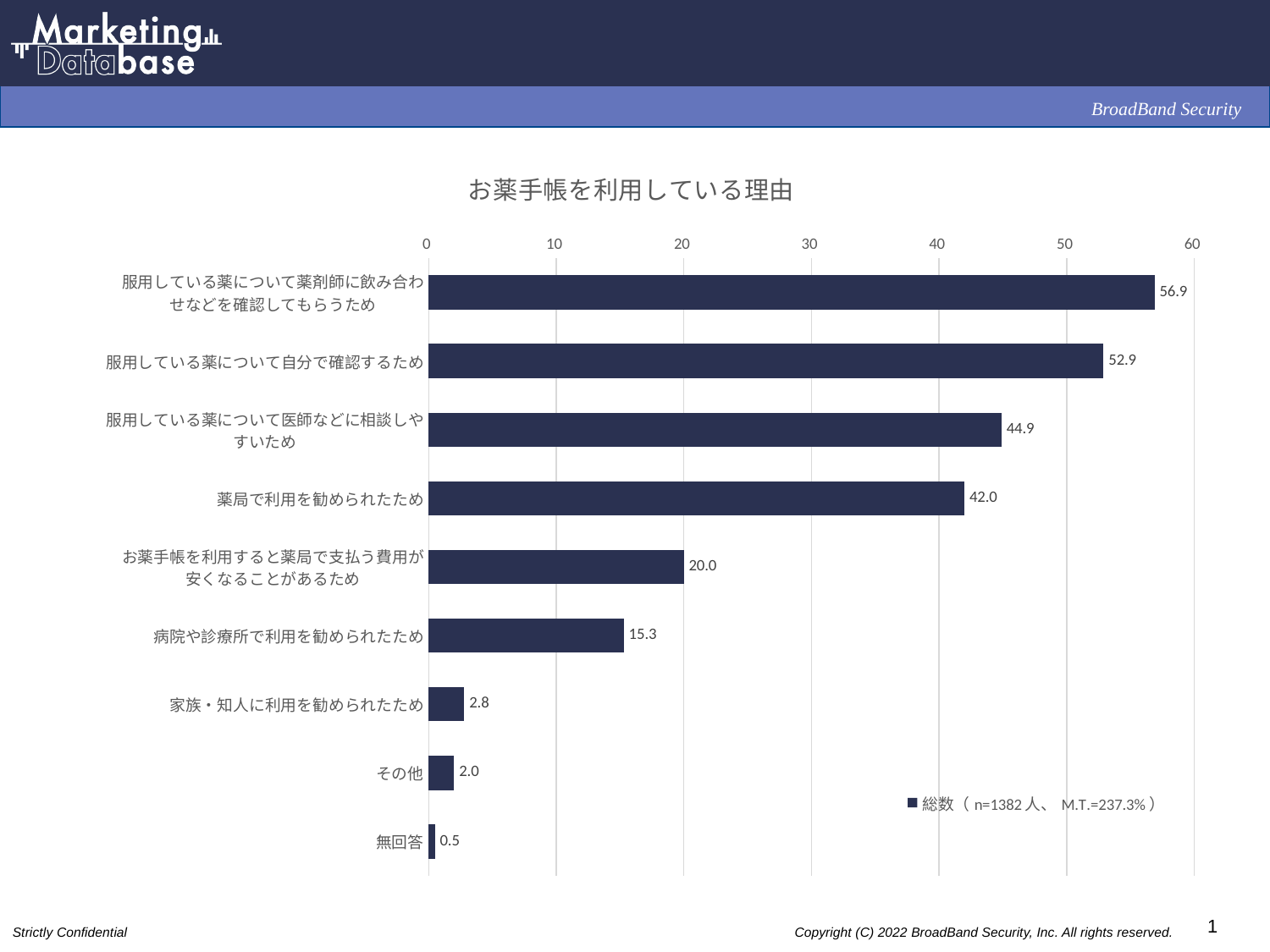

### Chart: お薬手帳を利用している理由

| Category | 総数（n=1382人、M.T.=237.3%） |
|---|---|
| 服用している薬について薬剤師に飲み合わ
せなどを確認してもらうため | 56.9 |
| 服用している薬について自分で確認するため | 52.9 |
| 服用している薬について医師などに相談しや
すいため | 44.9 |
| 薬局で利用を勧められたため | 42.0 |
| お薬手帳を利用すると薬局で支払う費用が
安くなることがあるため | 20.0 |
| 病院や診療所で利用を勧められたため | 15.3 |
| 家族・知人に利用を勧められたため | 2.8 |
| その他 | 2.0 |
| 無回答 | 0.5 |